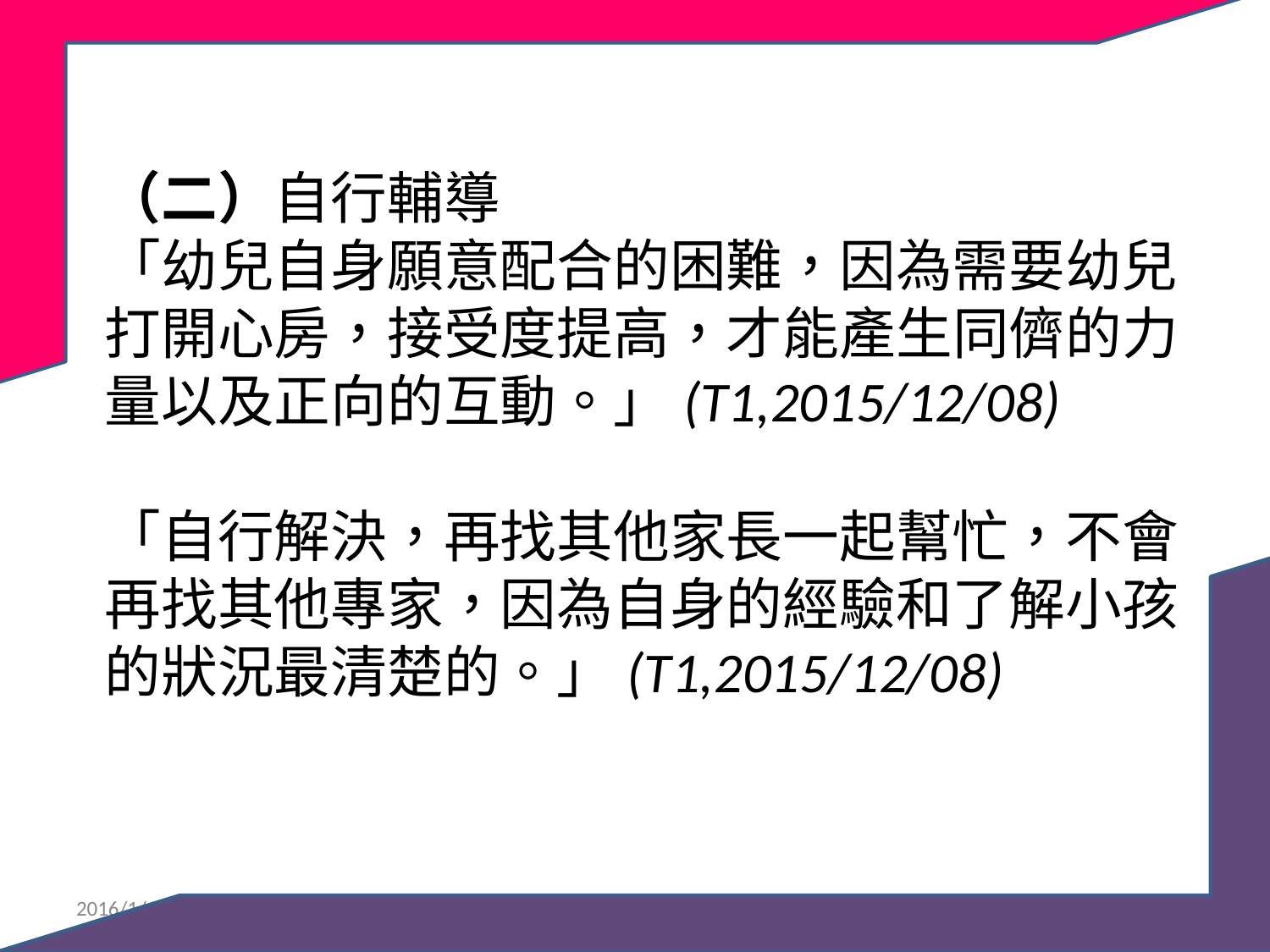

（二）自行輔導
「幼兒自身願意配合的困難，因為需要幼兒打開心房，接受度提高，才能產生同儕的力量以及正向的互動。」(T1,2015/12/08)

「自行解決，再找其他家長一起幫忙，不會再找其他專家，因為自身的經驗和了解小孩的狀況最清楚的。」(T1,2015/12/08)

2016/1/11